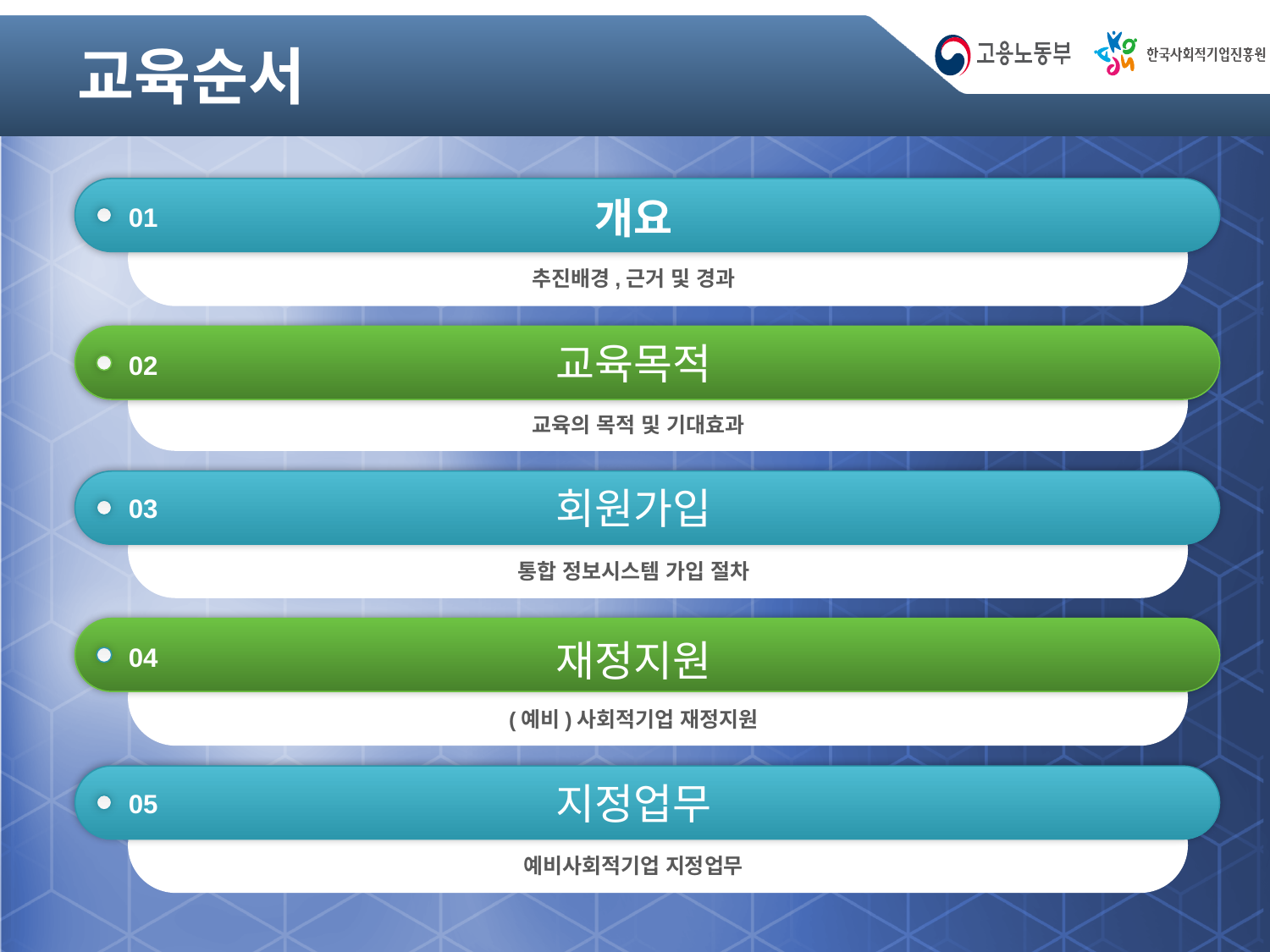

# 교육순서

개요
01

추진배경,근거 및 경과

교육목적
02

 교육의 목적 및 기대효과

회원가입
03

통합 정보시스템 가입 절차

재정지원
04

(예비)사회적기업 재정지원

지정업무
05

예비사회적기업 지정업무